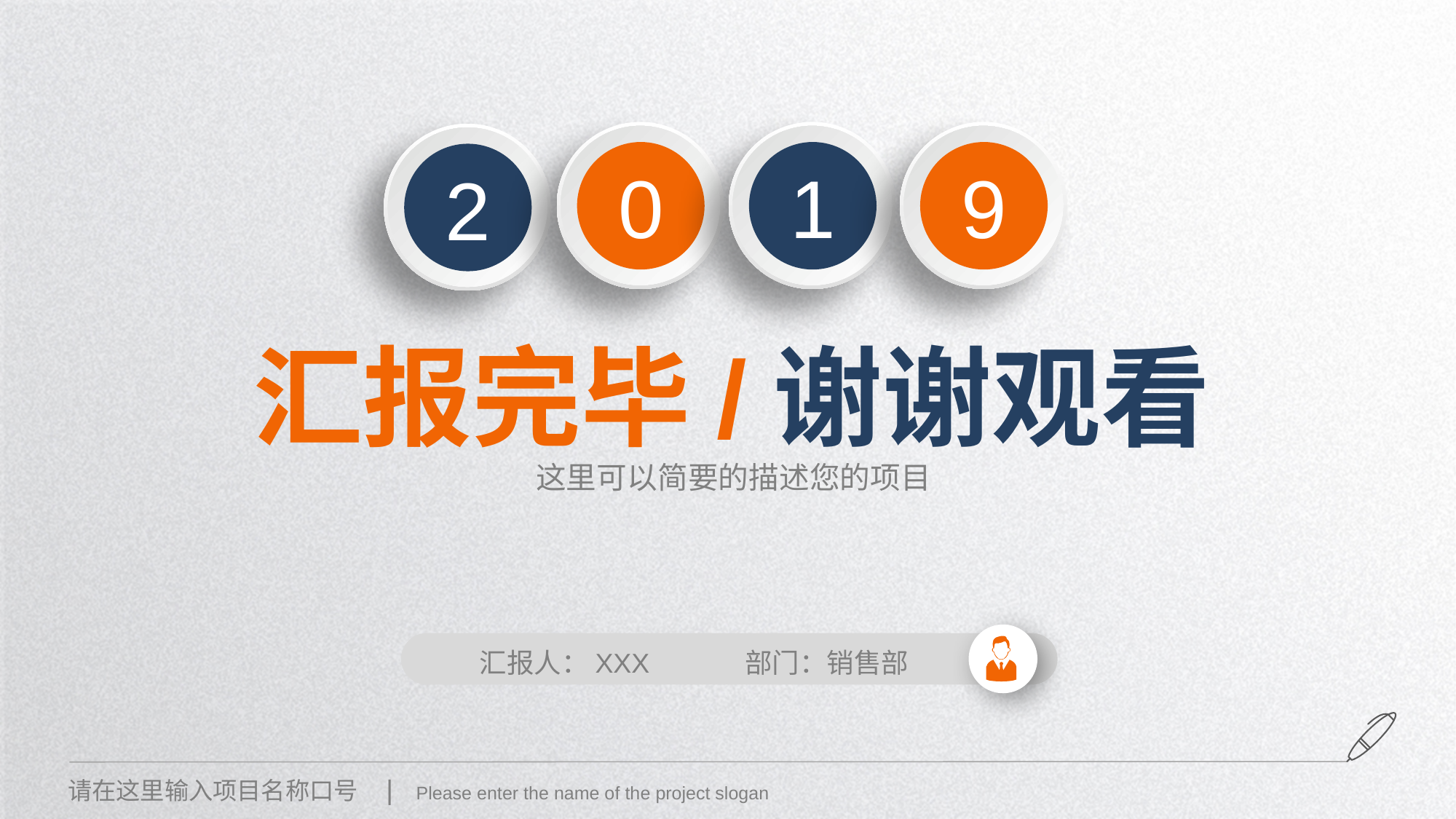

0

1

9

2
汇报完毕/谢谢观看
这里可以简要的描述您的项目

汇报人：XXX
部门：销售部

请在这里输入项目名称口号    |   Please enter the name of the project slogan